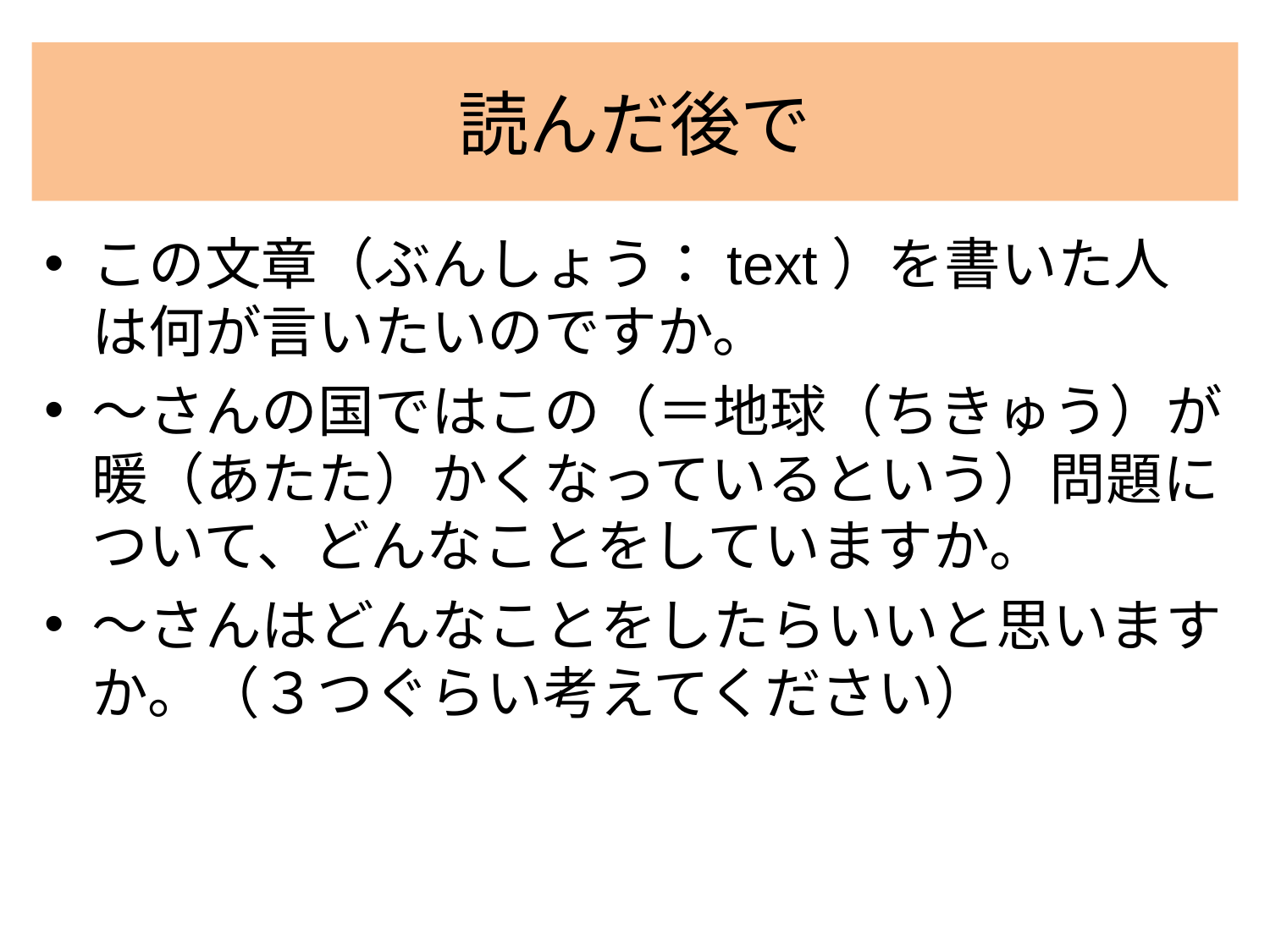

# 読んだ後で
この文章（ぶんしょう：text）を書いた人は何が言いたいのですか。
〜さんの国ではこの（＝地球（ちきゅう）が暖（あたた）かくなっているという）問題について、どんなことをしていますか。
〜さんはどんなことをしたらいいと思いますか。（３つぐらい考えてください）